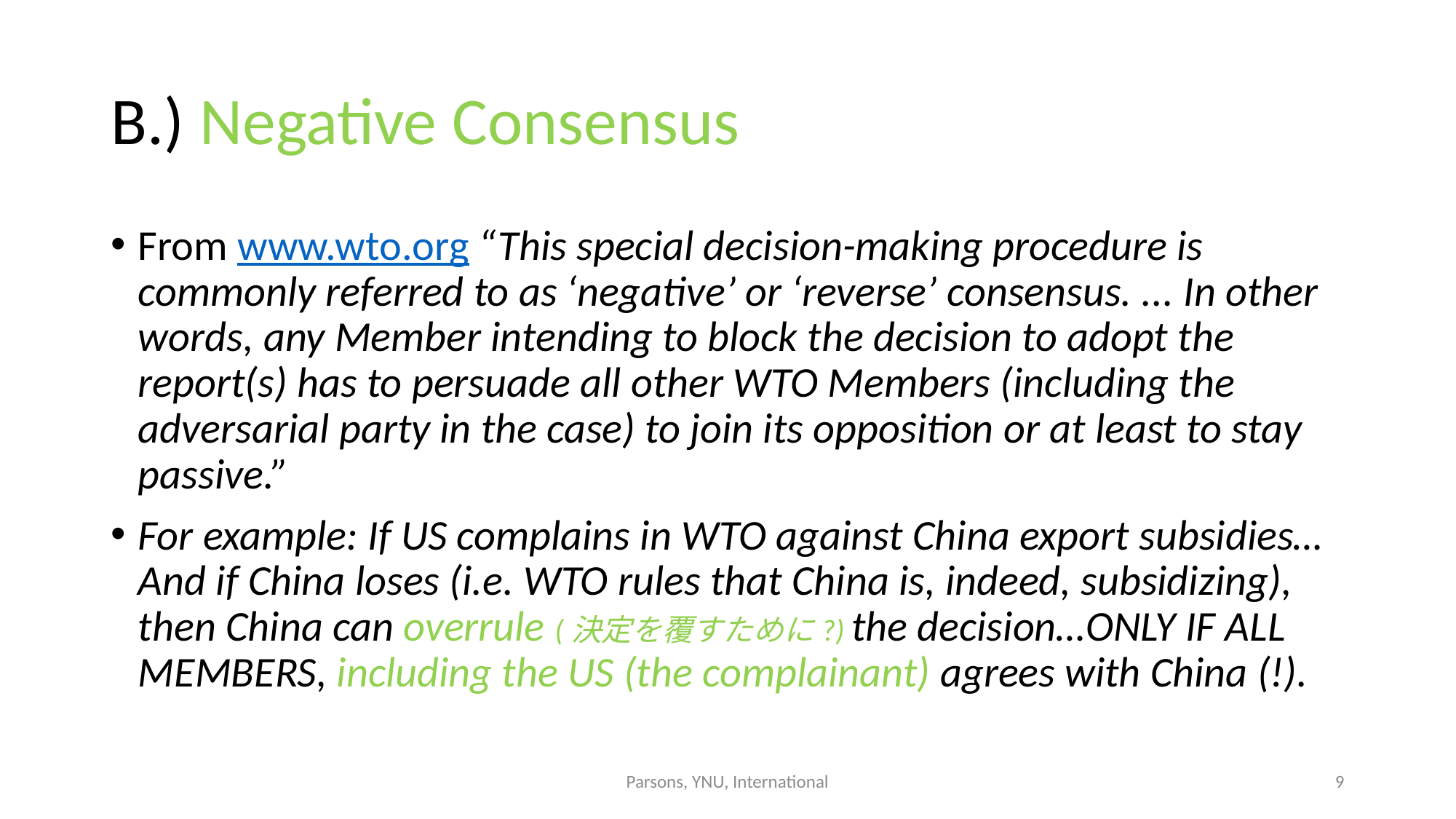

# B.) Negative Consensus
From www.wto.org “This special decision-making procedure is commonly referred to as ‘negative’ or ‘reverse’ consensus. ... In other words, any Member intending to block the decision to adopt the report(s) has to persuade all other WTO Members (including the adversarial party in the case) to join its opposition or at least to stay passive.”
For example: If US complains in WTO against China export subsidies…And if China loses (i.e. WTO rules that China is, indeed, subsidizing), then China can overrule (決定を覆すために?) the decision…ONLY IF ALL MEMBERS, including the US (the complainant) agrees with China (!).
Parsons, YNU, International
9